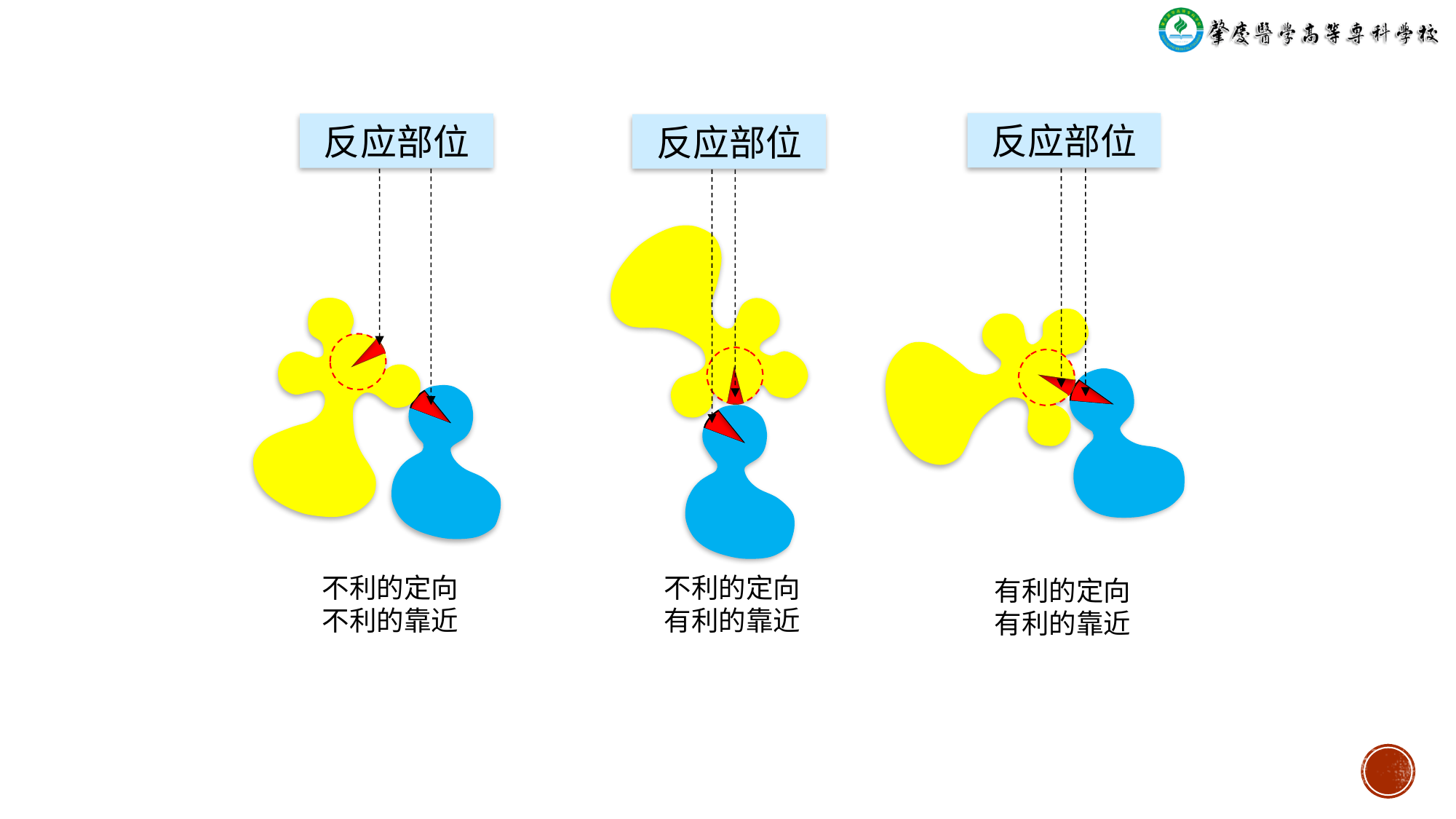

反应部位
反应部位
反应部位

不利的定向
不利的靠近
不利的定向
有利的靠近
有利的定向
有利的靠近